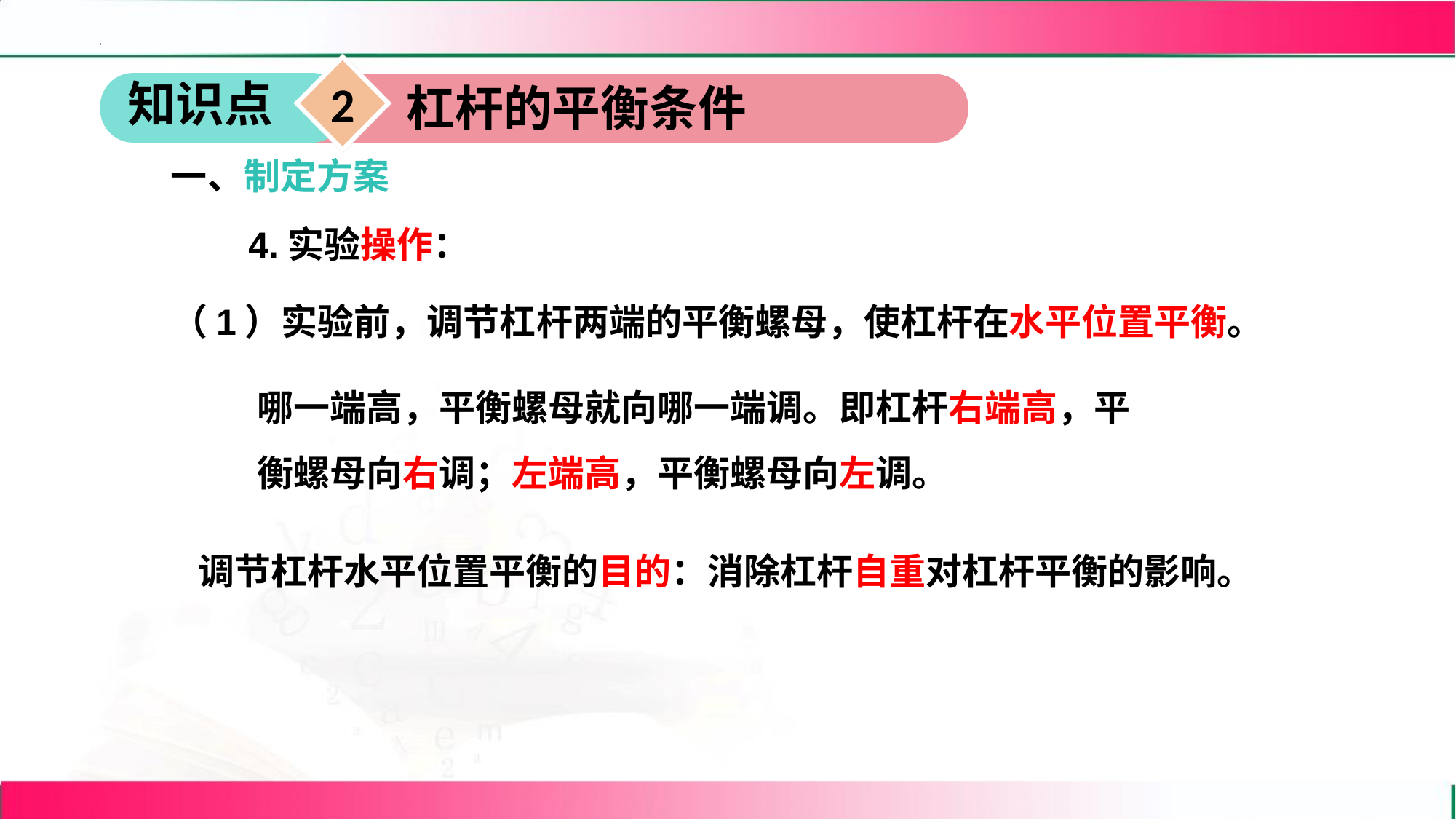

2
知识点
杠杆的平衡条件

一、制定方案
4.实验操作：
（1）实验前，调节杠杆两端的平衡螺母，使杠杆在水平位置平衡。
哪一端高，平衡螺母就向哪一端调。即杠杆右端高，平衡螺母向右调；左端高，平衡螺母向左调。
调节杠杆水平位置平衡的目的：消除杠杆自重对杠杆平衡的影响。